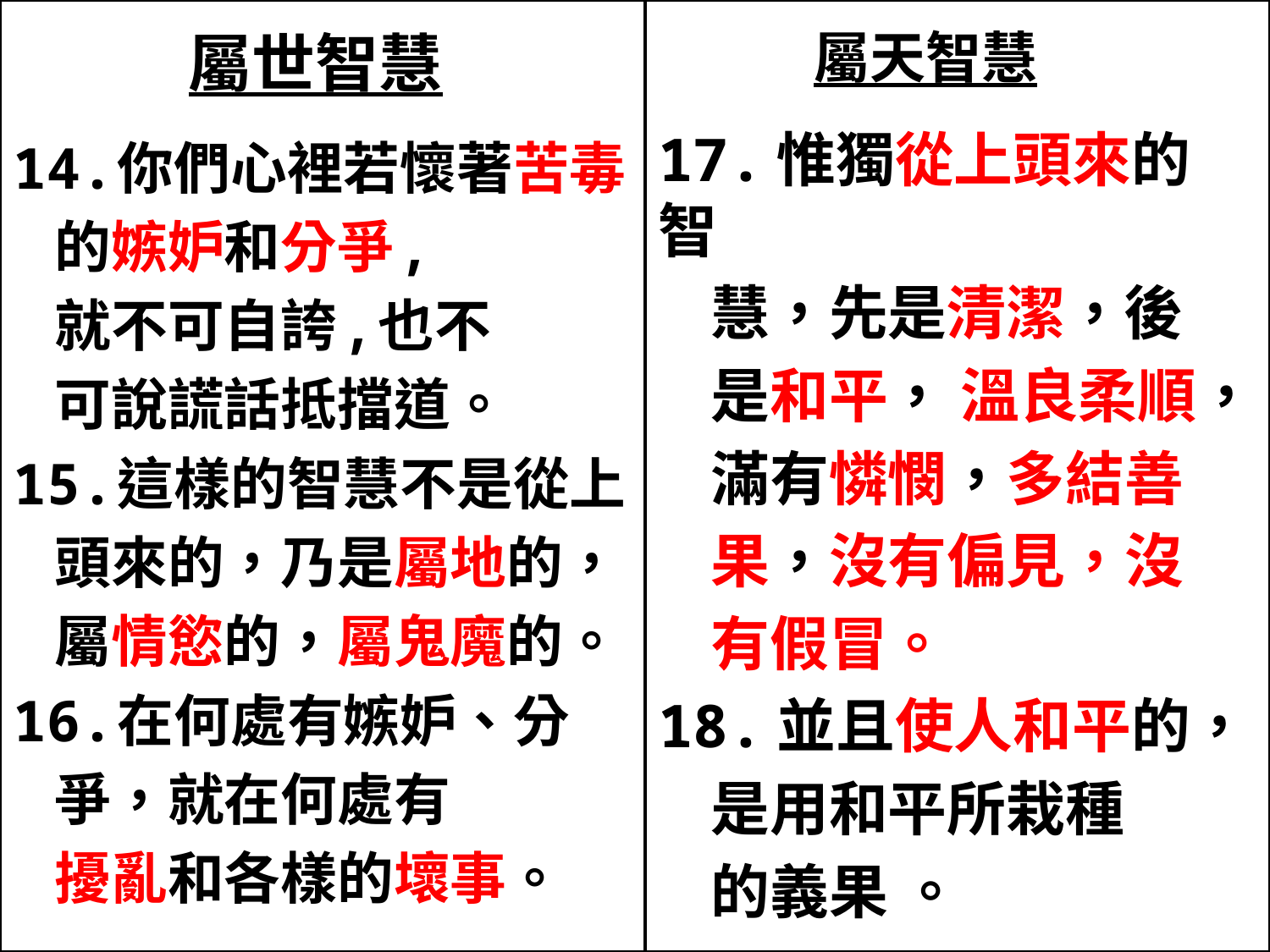

屬世智慧
屬天智慧
17.惟獨從上頭來的智
   慧，先是清潔，後
   是和平， 溫良柔順，
   滿有憐憫，多結善
   果，沒有偏見，沒
   有假冒。
18.並且使人和平的，
   是用和平所栽種
   的義果 。

14.你們心裡若懷著苦毒
   的嫉妒和分爭,
   就不可自誇,也不
   可說謊話抵擋道。
15.這樣的智慧不是從上
   頭來的，乃是屬地的，
   屬情慾的，屬鬼魔的。
16.在何處有嫉妒、分
   爭，就在何處有
   擾亂和各樣的壞事。